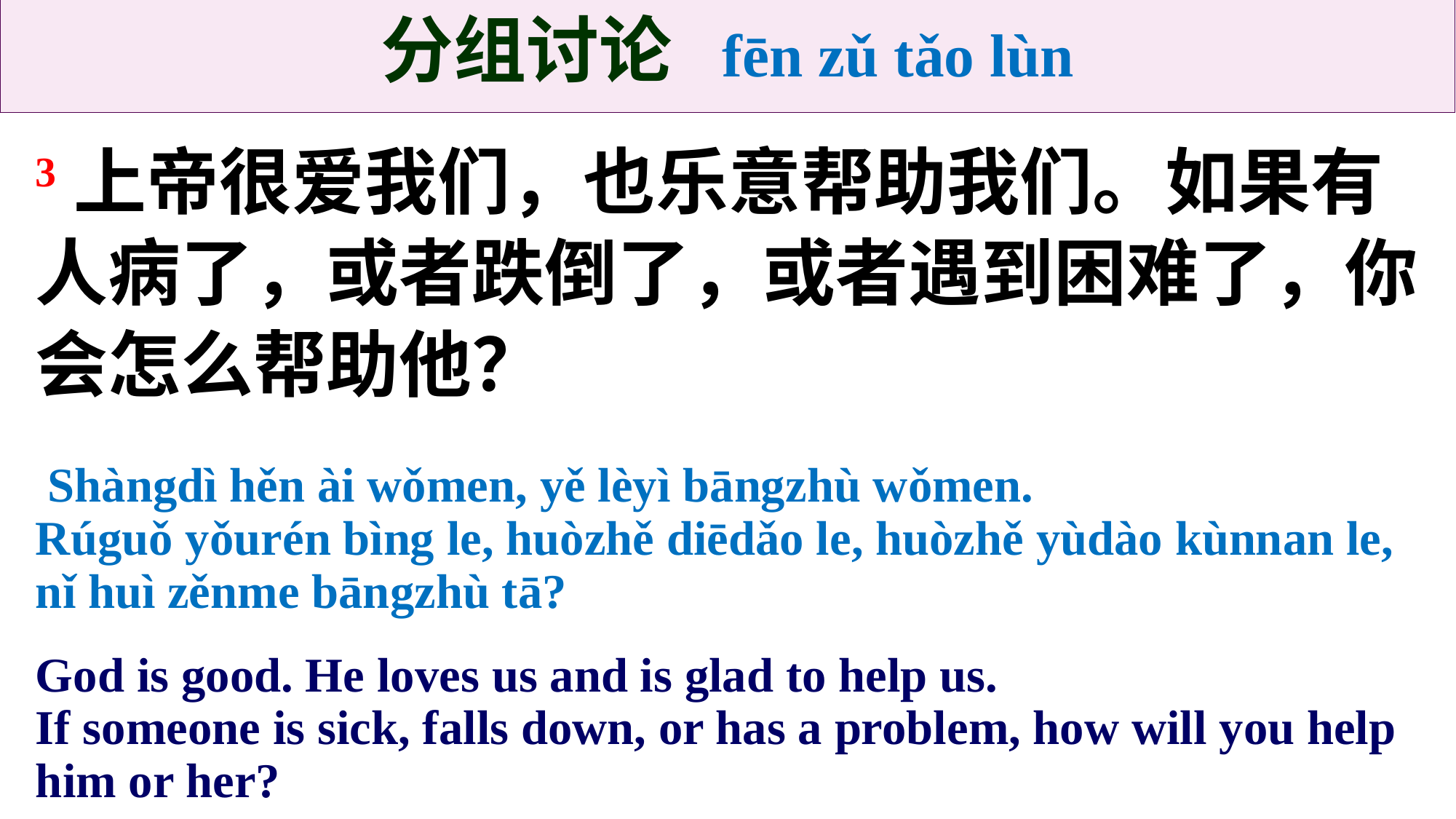

分组讨论  fēn zǔ tǎo lùn
3上帝很爱我们，也乐意帮助我们。如果有人病了，或者跌倒了，或者遇到困难了，你会怎么帮助他？

 Shàngdì hěn ài wǒmen, yě lèyì bāngzhù wǒmen.
Rúguǒ yǒurén bìng le, huòzhě diēdǎo le, huòzhě yùdào kùnnan le, nǐ huì zěnme bāngzhù tā?

God is good. He loves us and is glad to help us.
If someone is sick, falls down, or has a problem, how will you help him or her?